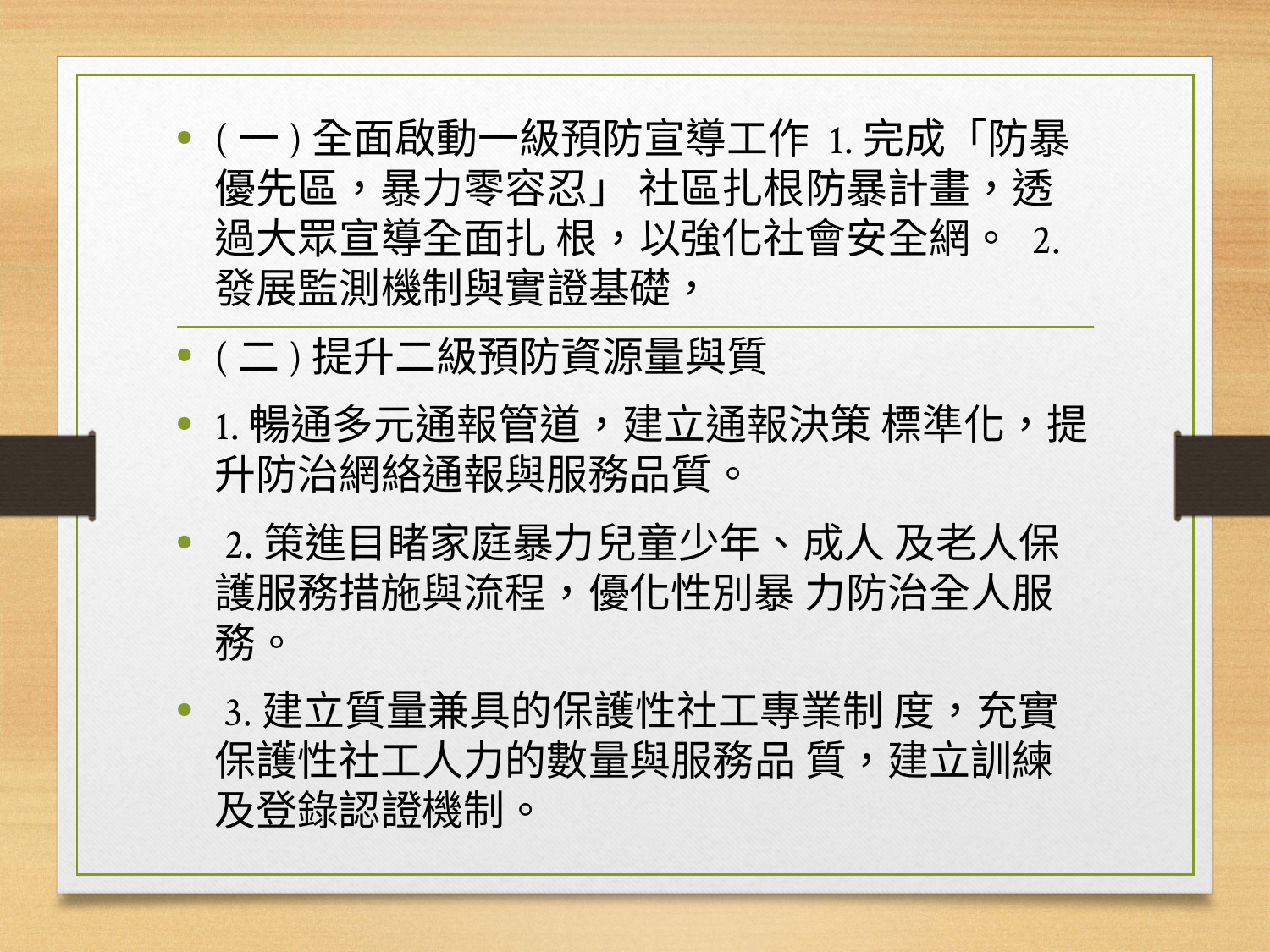

(一)全面啟動一級預防宣導工作 1.完成「防暴優先區，暴力零容忍」 社區扎根防暴計畫，透過大眾宣導全面扎 根，以強化社會安全網。 2.發展監測機制與實證基礎，
(二)提升二級預防資源量與質
1.暢通多元通報管道，建立通報決策 標準化，提升防治網絡通報與服務品質。
 2.策進目睹家庭暴力兒童少年、成人 及老人保護服務措施與流程，優化性別暴 力防治全人服務。
 3.建立質量兼具的保護性社工專業制 度，充實保護性社工人力的數量與服務品 質，建立訓練及登錄認證機制。